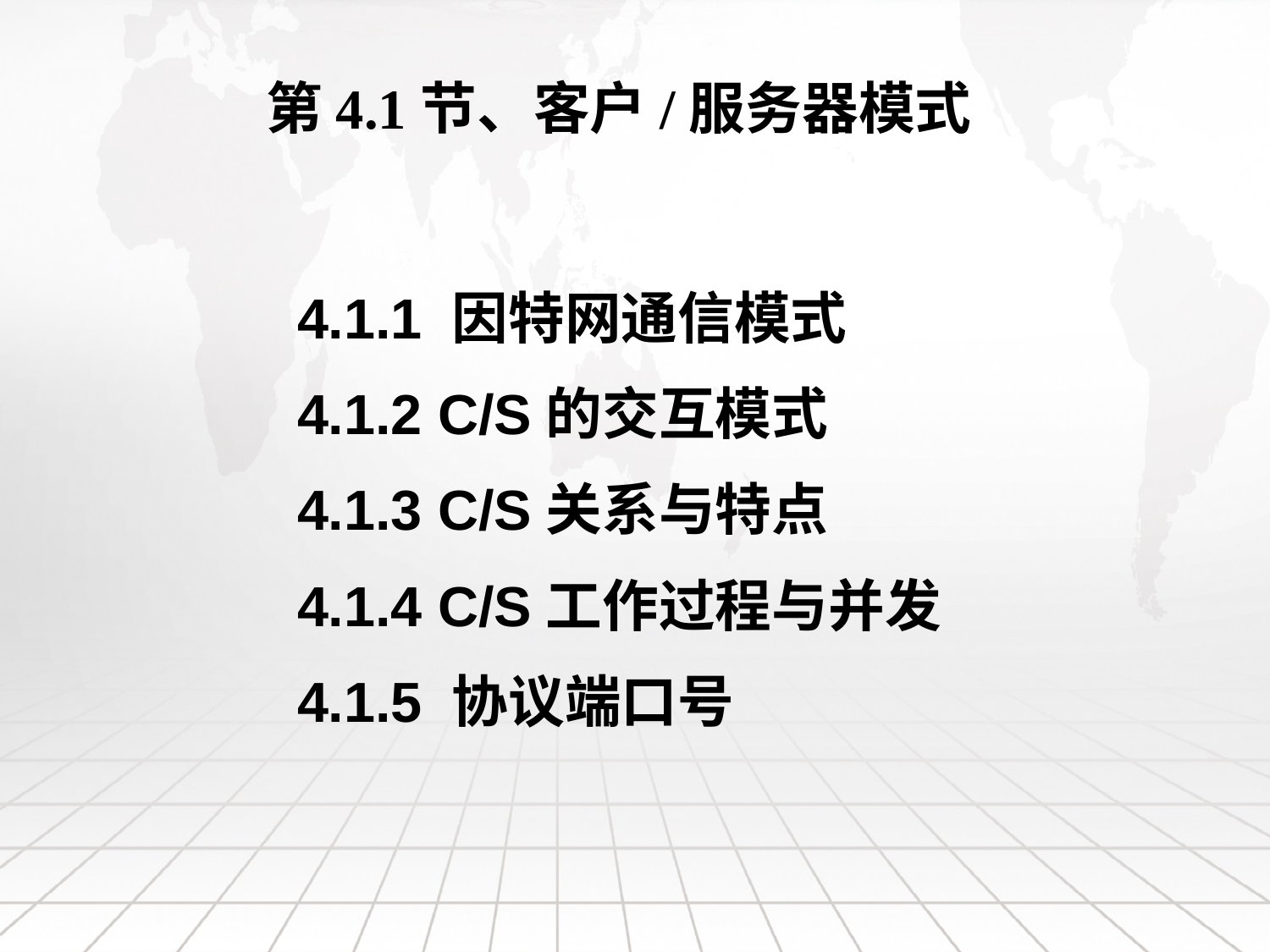

第4.1节、客户/服务器模式
4.1.1 因特网通信模式
4.1.2 C/S的交互模式
4.1.3 C/S关系与特点
4.1.4 C/S工作过程与并发
4.1.5 协议端口号